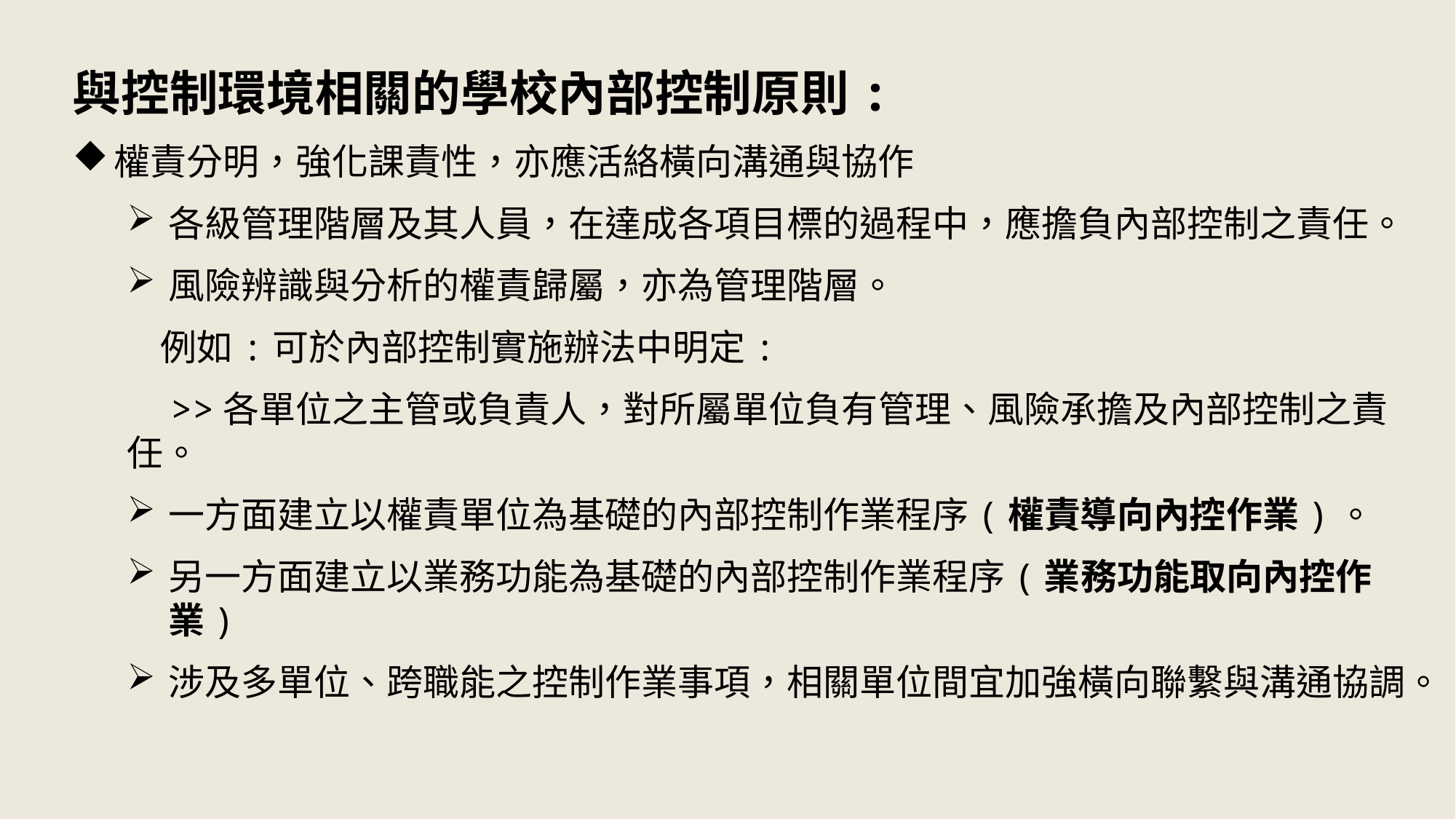

與控制環境相關的學校內部控制原則:
權責分明，強化課責性，亦應活絡橫向溝通與協作
各級管理階層及其人員，在達成各項目標的過程中，應擔負內部控制之責任。
風險辨識與分析的權責歸屬，亦為管理階層。
   例如:可於內部控制實施辦法中明定:
  >>各單位之主管或負責人，對所屬單位負有管理、風險承擔及內部控制之責任。
一方面建立以權責單位為基礎的內部控制作業程序(權責導向內控作業)。
另一方面建立以業務功能為基礎的內部控制作業程序(業務功能取向內控作業)
涉及多單位、跨職能之控制作業事項，相關單位間宜加強橫向聯繫與溝通協調。